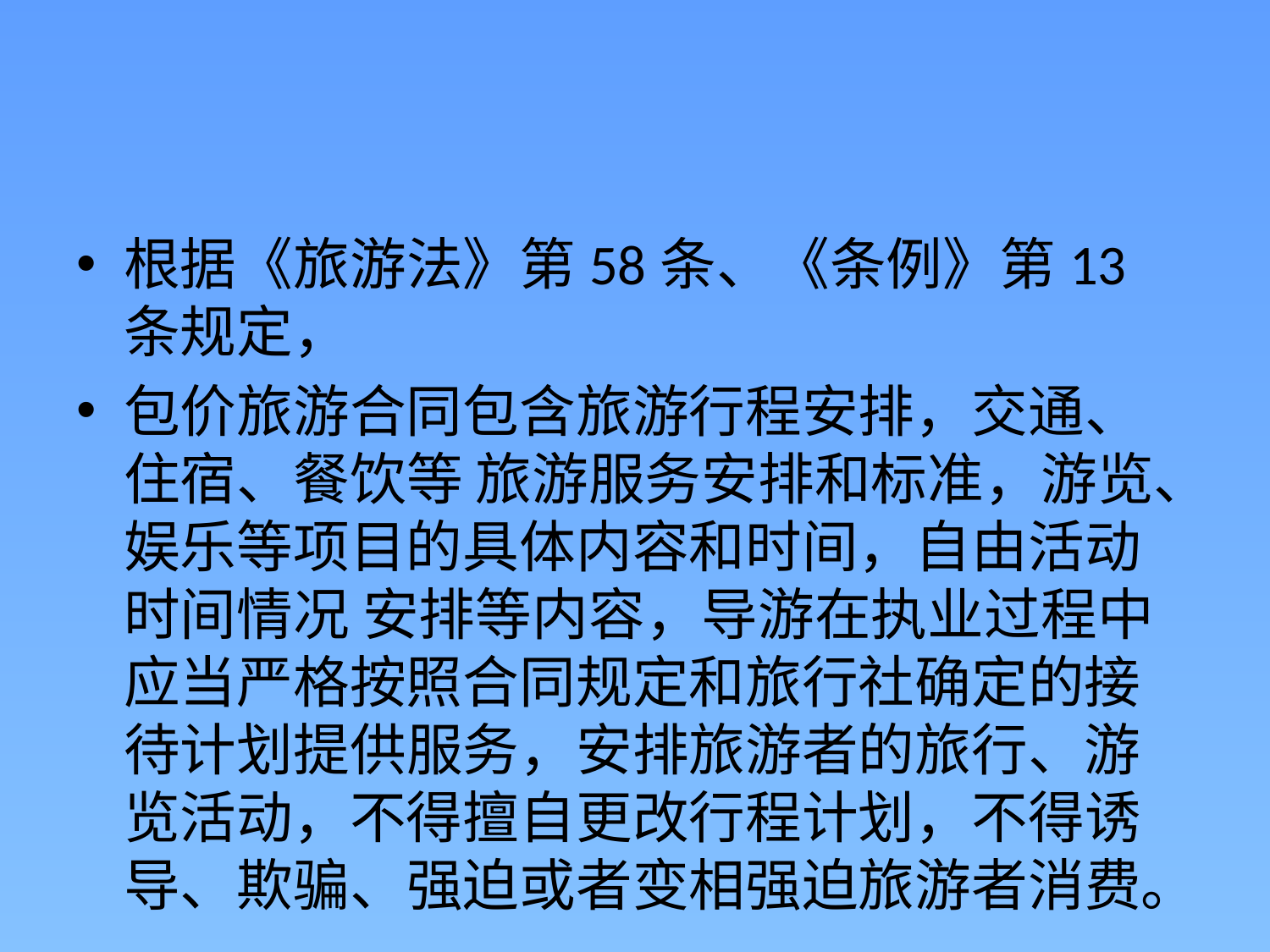

#
根据《旅游法》第58条、《条例》第13条规定，
包价旅游合同包含旅游行程安排，交通、住宿、餐饮等 旅游服务安排和标准，游览、娱乐等项目的具体内容和时间，自由活动时间情况 安排等内容，导游在执业过程中应当严格按照合同规定和旅行社确定的接待计划提供服务，安排旅游者的旅行、游览活动，不得擅自更改行程计划，不得诱导、欺骗、强迫或者变相强迫旅游者消费。